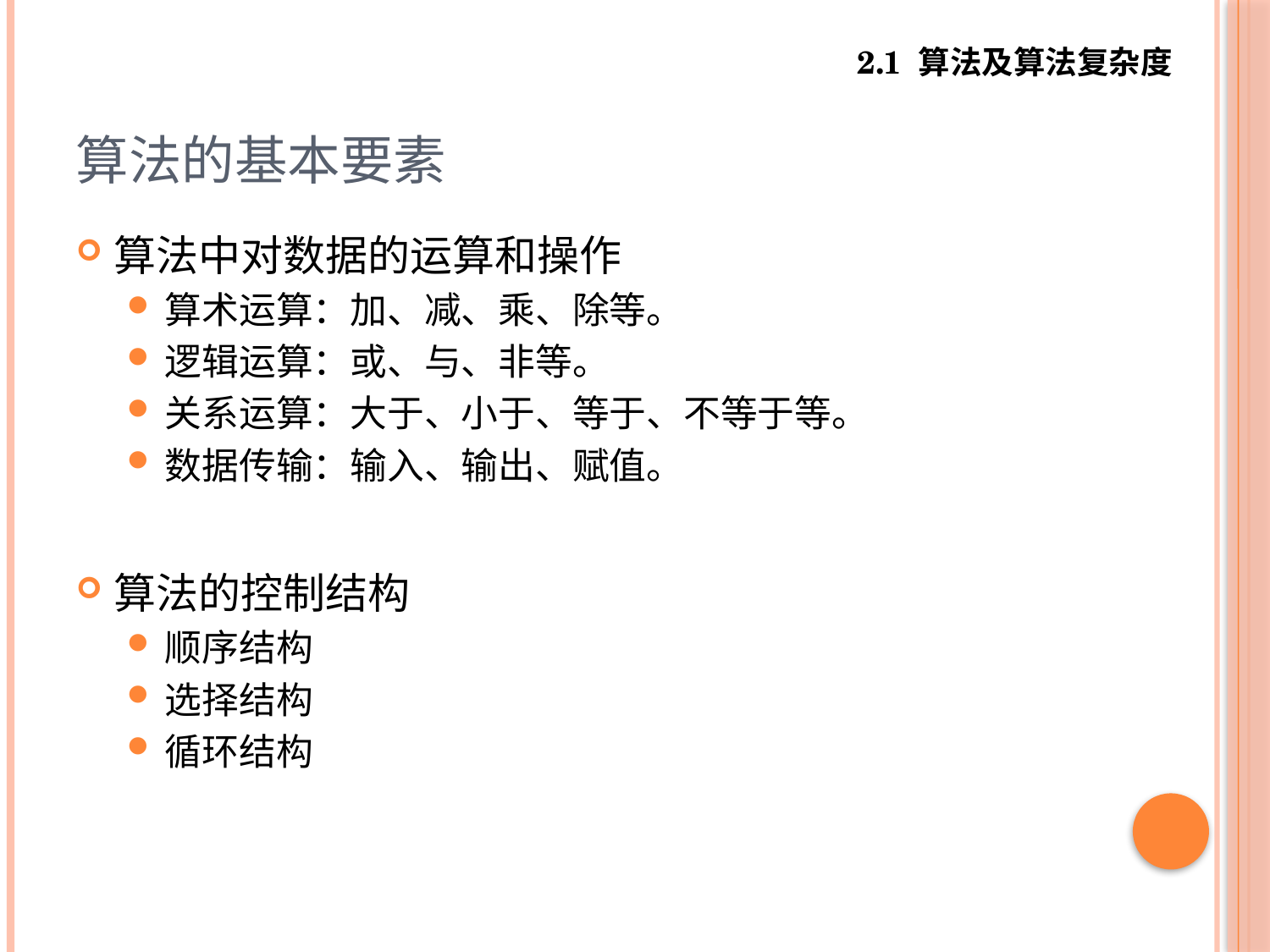

2.1 算法及算法复杂度
# 算法的基本要素
算法中对数据的运算和操作
算术运算：加、减、乘、除等。
逻辑运算：或、与、非等。
关系运算：大于、小于、等于、不等于等。
数据传输：输入、输出、赋值。

算法的控制结构
顺序结构
选择结构
循环结构